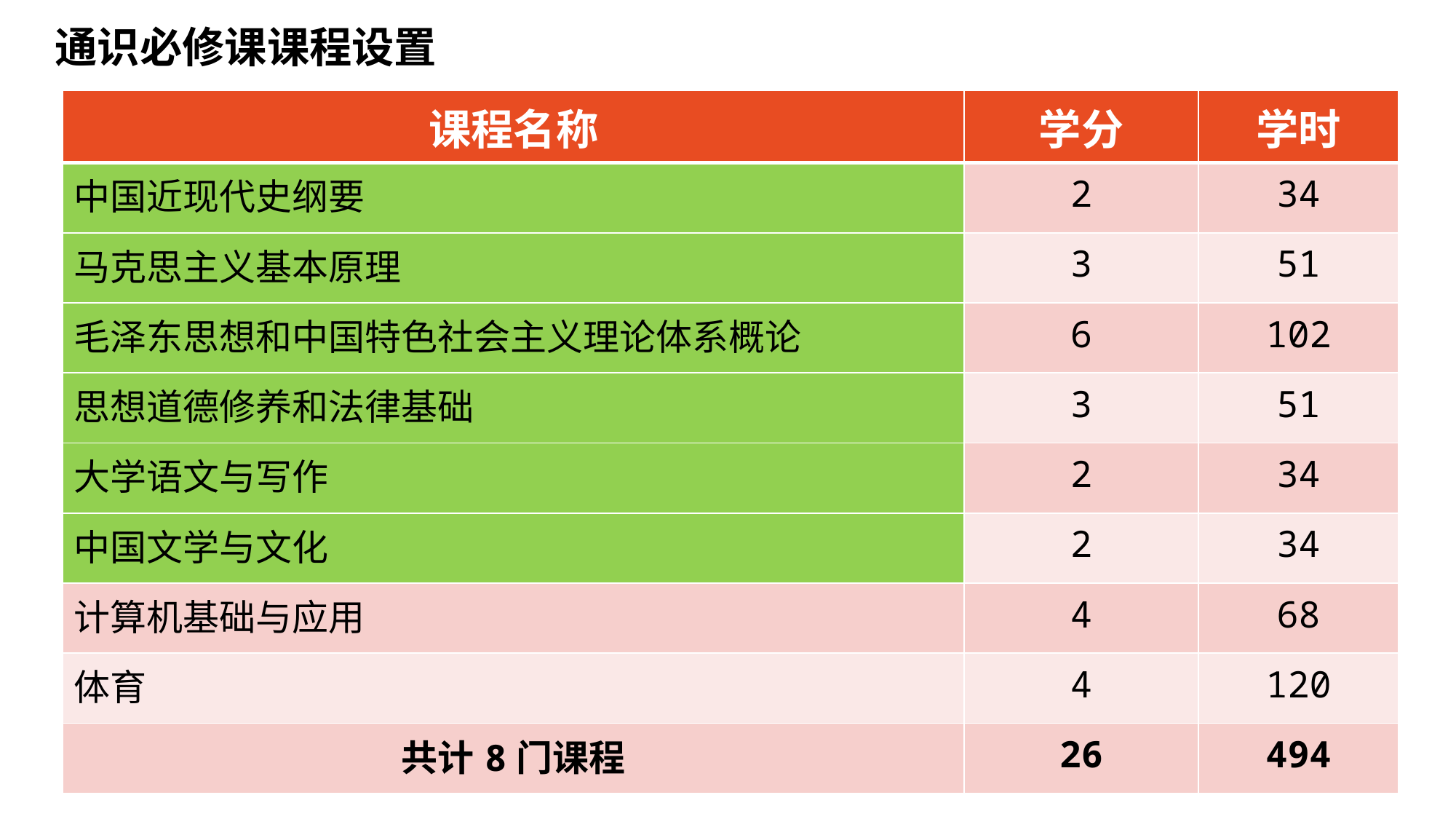

通识必修课课程设置
| 课程名称 | 学分 | 学时 |
| --- | --- | --- |
| 中国近现代史纲要 | 2 | 34 |
| 马克思主义基本原理 | 3 | 51 |
| 毛泽东思想和中国特色社会主义理论体系概论 | 6 | 102 |
| 思想道德修养和法律基础 | 3 | 51 |
| 大学语文与写作 | 2 | 34 |
| 中国文学与文化 | 2 | 34 |
| 计算机基础与应用 | 4 | 68 |
| 体育 | 4 | 120 |
| 共计8门课程 | 26 | 494 |